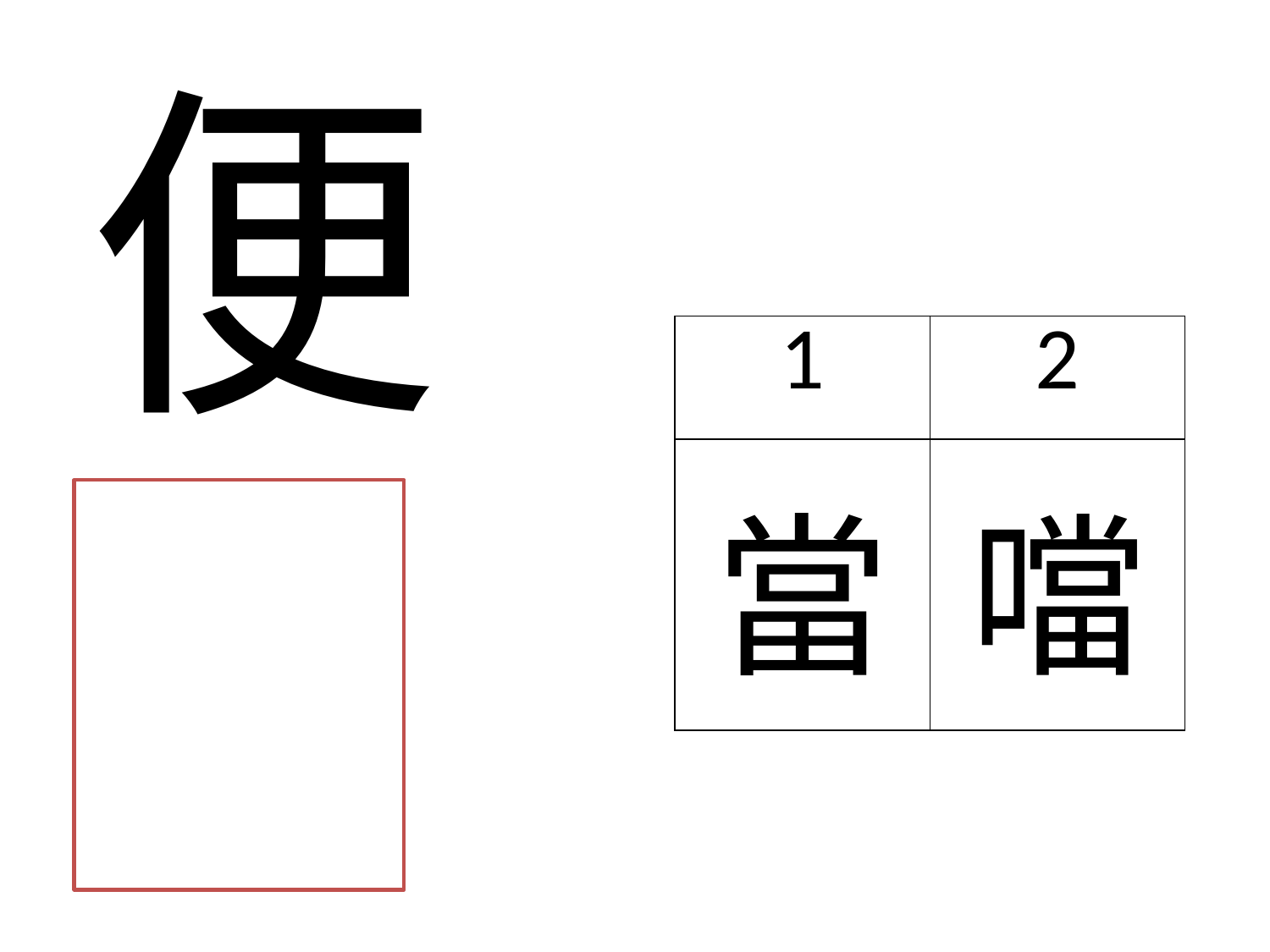

便

| 1 | 2 |
| --- | --- |
| 當 | 噹 |
當